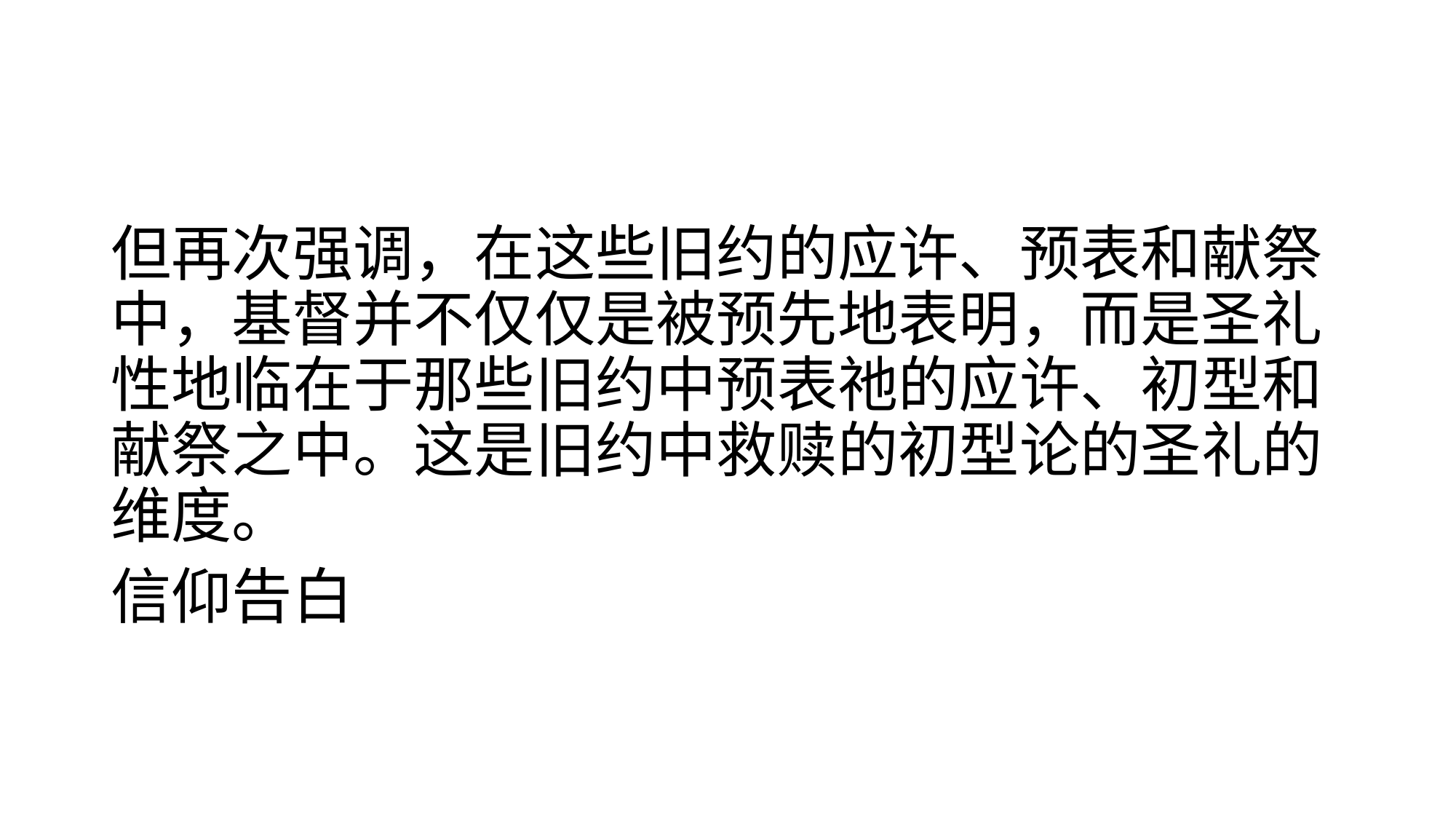

#
但再次强调，在这些旧约的应许、预表和献祭中，基督并不仅仅是被预先地表明，而是圣礼性地临在于那些旧约中预表祂的应许、初型和献祭之中。这是旧约中救赎的初型论的圣礼的维度。
信仰告白